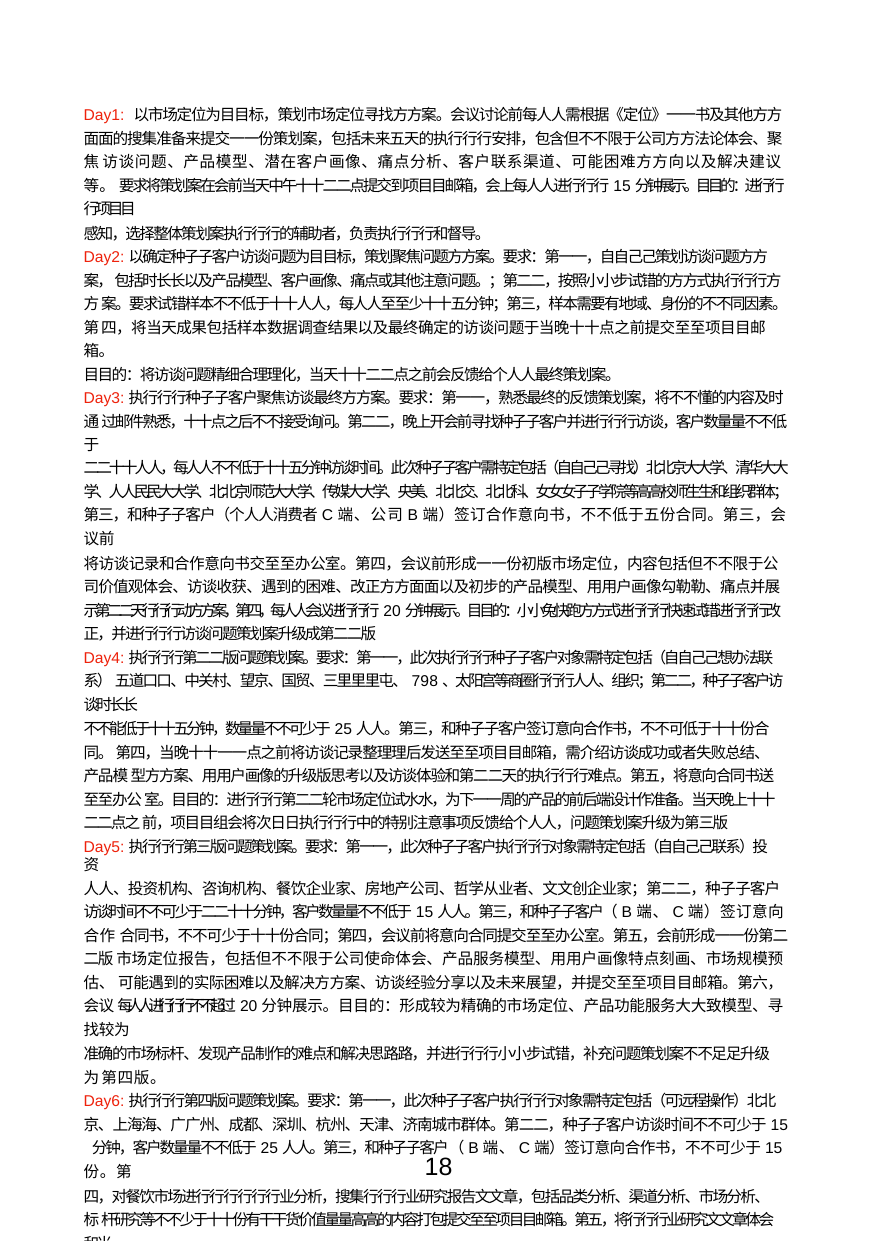

Day1: 以市场定位为⽬目标，策划市场定位寻找⽅方案。会议讨论前每⼈人需根据《定位》⼀一书及其他⽅方
⾯面的搜集准备来提交⼀一份策划案，包括未来五天的执⾏行行安排，包含但不不限于公司⽅方法论体会、聚焦 访谈问题、产品模型、潜在客户画像、痛点分析、客户联系渠道、可能困难⽅方向以及解决建议等。 要求将策划案在会前当天中午⼗十⼆二点提交到项⽬目邮箱，会上每⼈人进⾏行行15分钟展示。⽬目的：进⾏行行项⽬目
感知，选择整体策划案执⾏行行的辅助者，负责执⾏行行和督导。
Day2:以确定种⼦子客户访谈问题为⽬目标，策划聚焦问题⽅方案。要求：第⼀一，⾃自⼰己策划访谈问题⽅方案，  包括时⻓长以及产品模型、客户画像、痛点或其他注意问题。；第⼆二，按照⼩小步试错的⽅方式执⾏行行⽅方 案。要求试错样本不不低于⼗十⼈人，每⼈人⾄至少⼗十五分钟；第三，样本需要有地域、身份的不不同因素。第 四，将当天成果包括样本数据调查结果以及最终确定的访谈问题于当晚⼗十点之前提交⾄至项⽬目邮箱。
⽬目的：将访谈问题精细合理理化，当天⼗十⼆二点之前会反馈给个⼈人最终策划案。
Day3:执⾏行行种⼦子客户聚焦访谈最终⽅方案。要求：第⼀一，熟悉最终的反馈策划案，将不不懂的内容及时通 过邮件熟悉，⼗十点之后不不接受询问。第⼆二，晚上开会前寻找种⼦子客户并进⾏行行访谈，客户数量量不不低于
⼆二⼗十⼈人，每⼈人不不低于⼗十五分钟访谈时间。此次种⼦子客户需特定包括（⾃自⼰己寻找）北北京⼤大学、清华⼤大 学、⼈人⺠民⼤大学、北北京师范⼤大学、传媒⼤大学、央美、北北交、北北科、⼥女女⼦子学院等⾼高校师⽣生和组织群体；  第三，和种⼦子客户（个⼈人消费者C端、公司B端）签订合作意向书，不不低于五份合同。第三，会议前
将访谈记录和合作意向书交⾄至办公室。第四，会议前形成⼀一份初版市场定位，内容包括但不不限于公 司价值观体会、访谈收获、遇到的困难、改正⽅方⾯面以及初步的产品模型、⽤用户画像勾勒勒、痛点并展 示第⼆二天⾏行行动⽅方案，第四，每⼈人会议进⾏行行20分钟展示。⽬目的：⼩小兔快跑⽅方式进⾏行行快速试错进⾏行行改 正，并进⾏行行访谈问题策划案升级成第⼆二版
Day4:执⾏行行第⼆二版问题策划案。要求：第⼀一，此次执⾏行行种⼦子客户对象需特定包括（⾃自⼰己想办法联系）  五道⼝口、中关村、望京、国贸、三⾥里里屯、798、太阳宫等商圈⾏行行⼈人、组织；第⼆二，种⼦子客户访谈时⻓长
不不能低于⼗十五分钟，数量量不不可少于25⼈人。第三，和种⼦子客户签订意向合作书，不不可低于⼗十份合同。 第四，当晚⼗十⼀一点之前将访谈记录整理理后发送⾄至项⽬目邮箱，需介绍访谈成功或者失败总结、产品模 型⽅方案、⽤用户画像的升级版思考以及访谈体验和第⼆二天的执⾏行行难点。第五，将意向合同书送⾄至办公 室。⽬目的：进⾏行行第⼆二轮市场定位试⽔水，为下⼀一周的产品的前后端设计作准备。当天晚上⼗十⼆二点之 前，项⽬目组会将次⽇日执⾏行行中的特别注意事项反馈给个⼈人，问题策划案升级为第三版
Day5:执⾏行行第三版问题策划案。要求：第⼀一，此次种⼦子客户执⾏行行对象需特定包括（⾃自⼰己联系）投资
⼈人、投资机构、咨询机构、餐饮企业家、房地产公司、哲学从业者、⽂文创企业家；第⼆二，种⼦子客户 访谈时间不不可少于⼆二⼗十分钟，客户数量量不不低于15⼈人。第三，和种⼦子客户（B端、C端）签订意向合作 合同书，不不可少于⼗十份合同；第四，会议前将意向合同提交⾄至办公室。第五，会前形成⼀一份第⼆二版 市场定位报告，包括但不不限于公司使命体会、产品服务模型、⽤用户画像特点刻画、市场规模预估、 可能遇到的实际困难以及解决⽅方案、访谈经验分享以及未来展望，并提交⾄至项⽬目邮箱。第六，会议 每⼈人进⾏行行不不超过20分钟展示。⽬目的：形成较为精确的市场定位、产品功能服务⼤大致模型、寻找较为
准确的市场标杆、发现产品制作的难点和解决思路路，并进⾏行行⼩小步试错，补充问题策划案不不⾜足升级为 第四版。
Day6:执⾏行行第四版问题策划案。要求：第⼀一，此次种⼦子客户执⾏行行对象需特定包括（可远程操作）北北 京、上海海、⼴广州、成都、深圳、杭州、天津、济南城市群体。第⼆二，种⼦子客户访谈时间不不可少于15  分钟，客户数量量不不低于25⼈人。第三，和种⼦子客户（B端、C端）签订意向合作书，不不可少于15份。第
四，对餐饮市场进⾏行行⾏行行业分析，搜集⾏行行业研究报告⽂文章，包括品类分析、渠道分析、市场分析、标 杆研究等不不少于⼗十份有⼲干货价值量量⾼高的内容打包提交⾄至项⽬目邮箱。第五，将⾏行行业研究⽂文章体会和当
⽇日的访谈记录发送⾄至项⽬目邮箱，还需包括更更为清晰的细分⽤用户画像分析、产品前后端模型、清楚明
⽩白的社会、⽤用户痛点分析和有理理有⼒力力的价值定位。
Day7:寻找投资⼈人和投资机构。要求：第⼀一，每⼈人需⻅见投资⼈人或投资机构（⾃自⼰己寻找）不不少于⼗十家； 第⼆二，与投资⼈人、投资机构保持⻓长久友好关系；第三，听取投资⼈人、投资机构项⽬目建议和期待；第
18